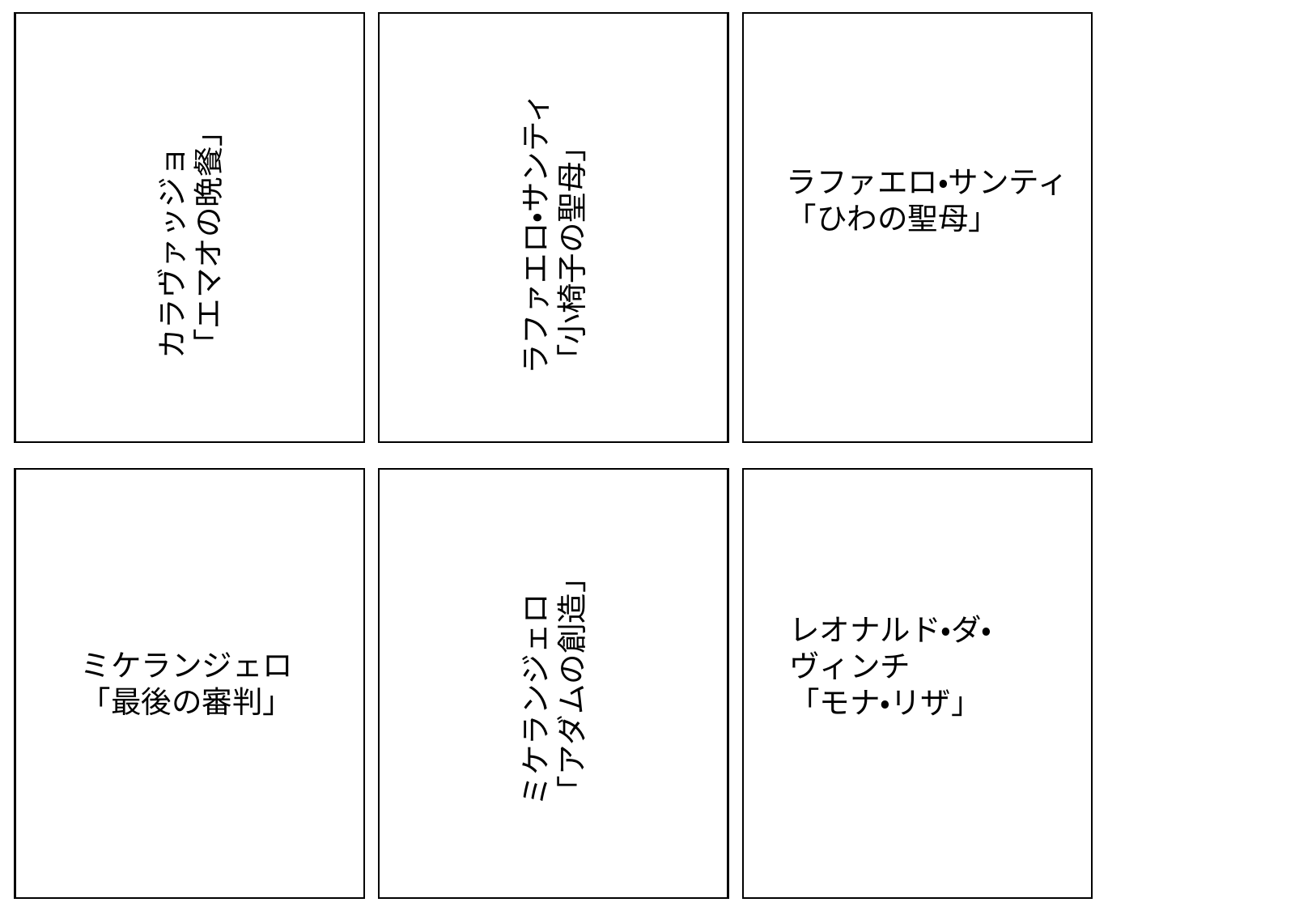

カラヴァッジョ
「エマオの晩餐」
ラファエロ・サンティ
「ひわの聖母」
ラファエロ・サンティ
「小椅子の聖母」

ミケランジェロ
「アダムの創造」
レオナルド・ダ・ヴィンチ
「モナ・リザ」
ミケランジェロ
「最後の審判」